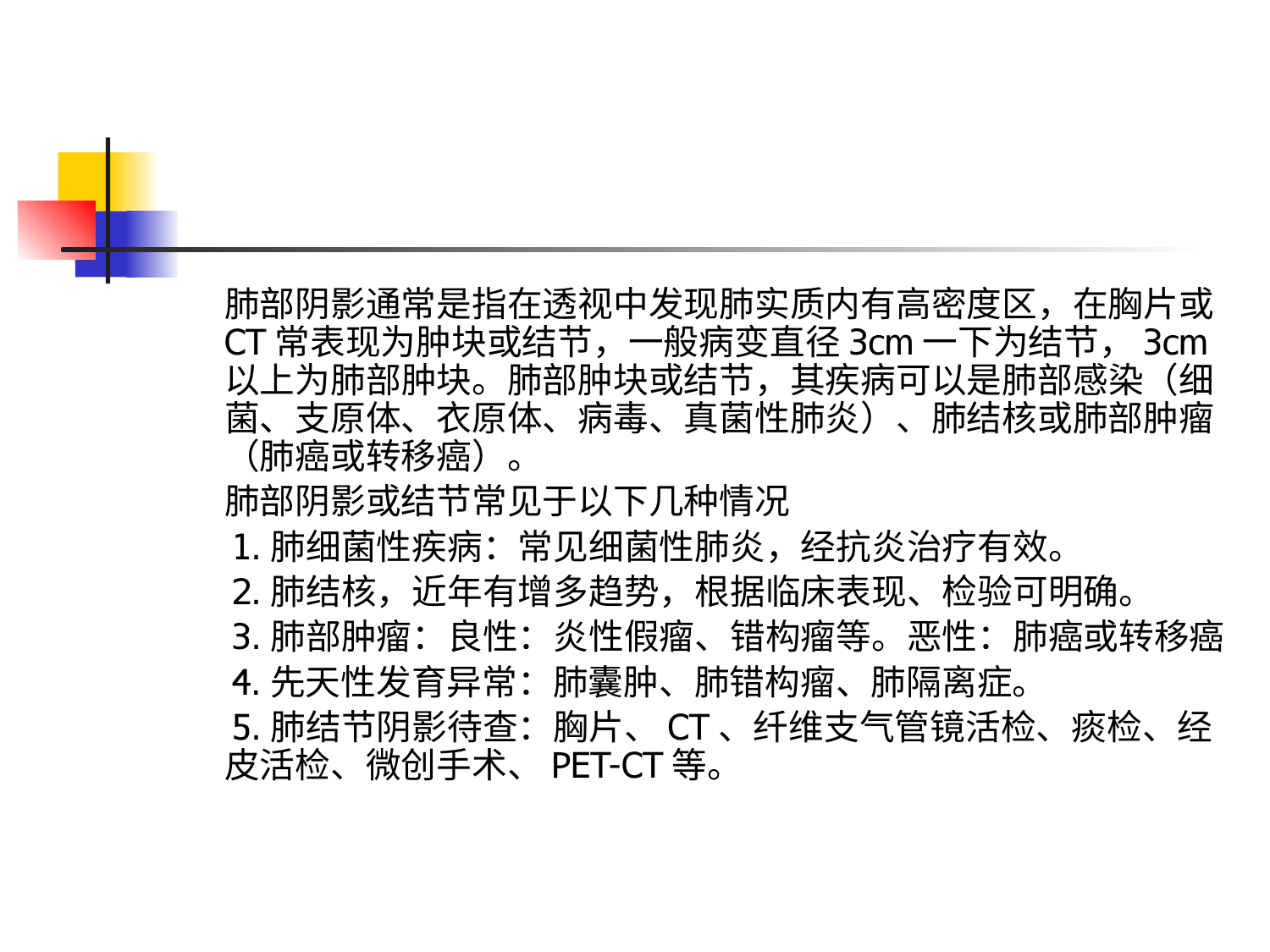

#
     肺部阴影通常是指在透视中发现肺实质内有高密度区，在胸片或CT常表现为肿块或结节，一般病变直径3cm一下为结节，3cm以上为肺部肿块。肺部肿块或结节，其疾病可以是肺部感染（细菌、支原体、衣原体、病毒、真菌性肺炎）、肺结核或肺部肿瘤（肺癌或转移癌）。
     肺部阴影或结节常见于以下几种情况
     1.肺细菌性疾病：常见细菌性肺炎，经抗炎治疗有效。
     2.肺结核，近年有增多趋势，根据临床表现、检验可明确。
     3.肺部肿瘤：良性：炎性假瘤、错构瘤等。恶性：肺癌或转移癌
     4.先天性发育异常：肺囊肿、肺错构瘤、肺隔离症。
     5.肺结节阴影待查：胸片、CT、纤维支气管镜活检、痰检、经皮活检、微创手术、PET-CT等。